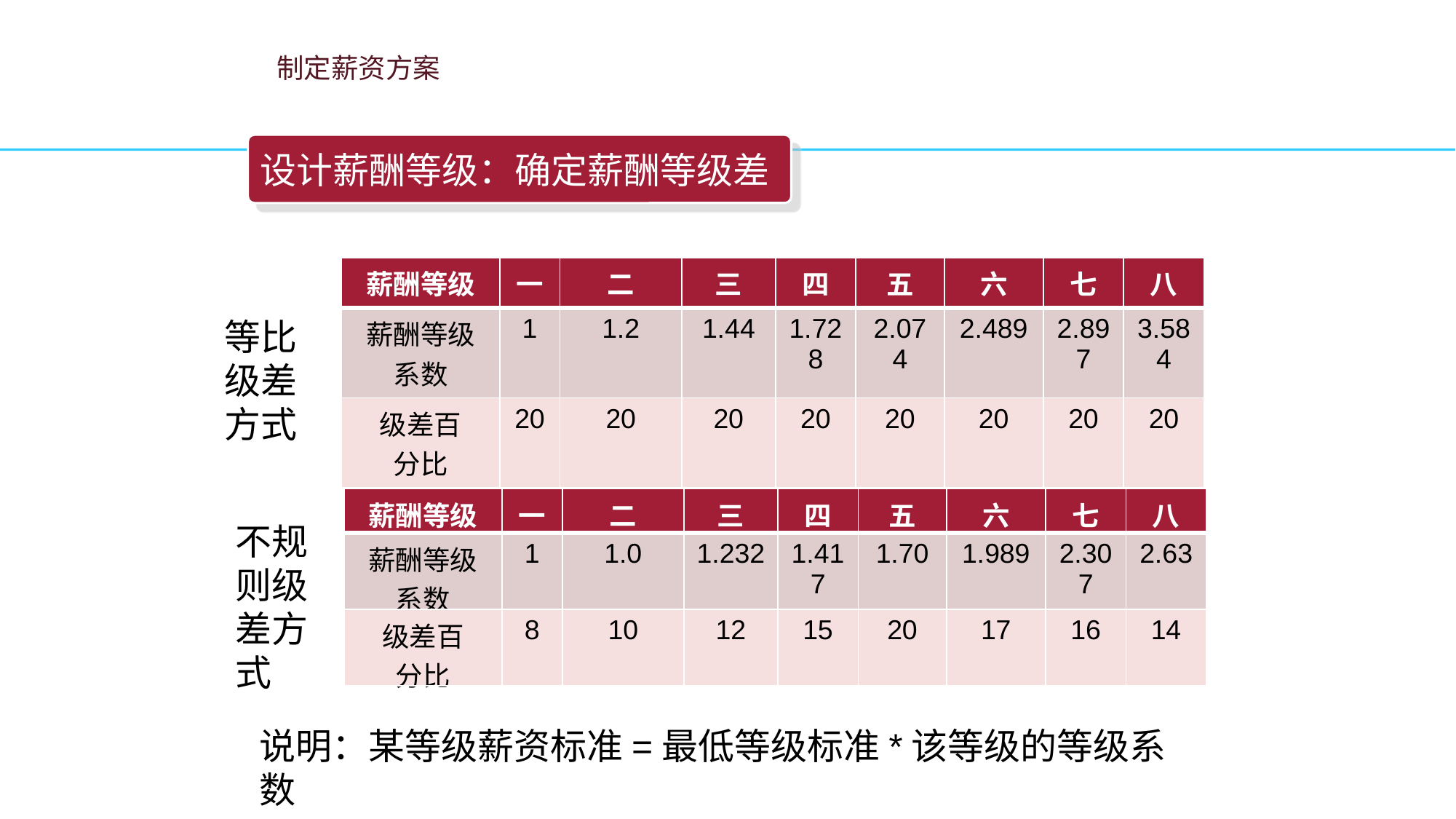

制定薪资方案
设计薪酬等级：确定薪酬等级差
| 薪酬等级 | 一 | 二 | 三 | 四 | 五 | 六 | 七 | 八 |
| --- | --- | --- | --- | --- | --- | --- | --- | --- |
| 薪酬等级系数 | 1 | 1.2 | 1.44 | 1.728 | 2.074 | 2.489 | 2.897 | 3.584 |
| 级差百 分比 | 20 | 20 | 20 | 20 | 20 | 20 | 20 | 20 |
等比级差方式
| 薪酬等级 | 一 | 二 | 三 | 四 | 五 | 六 | 七 | 八 |
| --- | --- | --- | --- | --- | --- | --- | --- | --- |
| 薪酬等级系数 | 1 | 1.0 | 1.232 | 1.417 | 1.70 | 1.989 | 2.307 | 2.63 |
| 级差百 分比 | 8 | 10 | 12 | 15 | 20 | 17 | 16 | 14 |
不规则级差方式
说明：某等级薪资标准=最低等级标准*该等级的等级系数